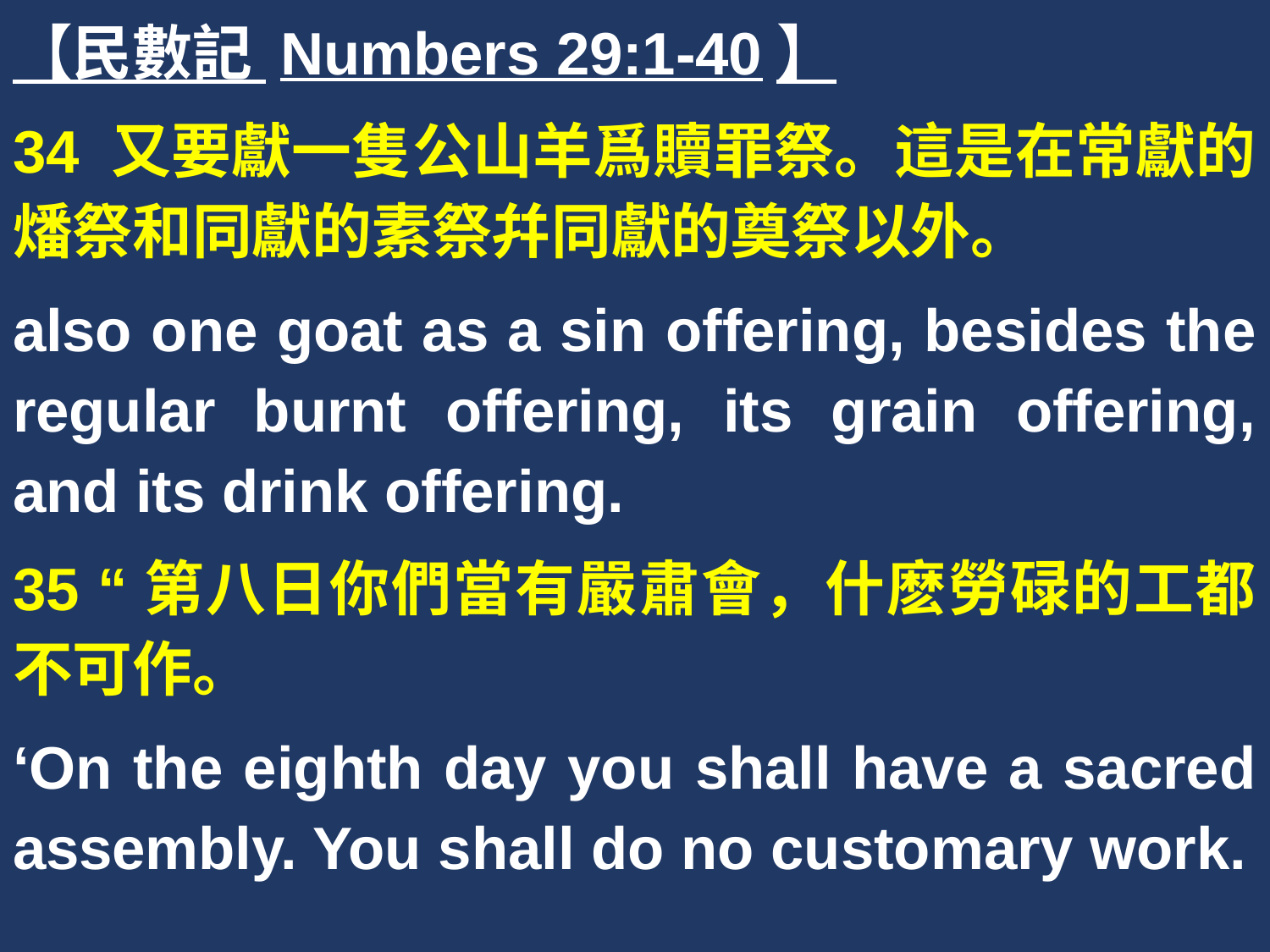

【民數記 Numbers 29:1-40】
34 又要獻一隻公山羊爲贖罪祭。這是在常獻的燔祭和同獻的素祭幷同獻的奠祭以外。
also one goat as a sin offering, besides the regular burnt offering, its grain offering, and its drink offering.
35 “第八日你們當有嚴肅會，什麽勞碌的工都不可作。
‘On the eighth day you shall have a sacred assembly. You shall do no customary work.